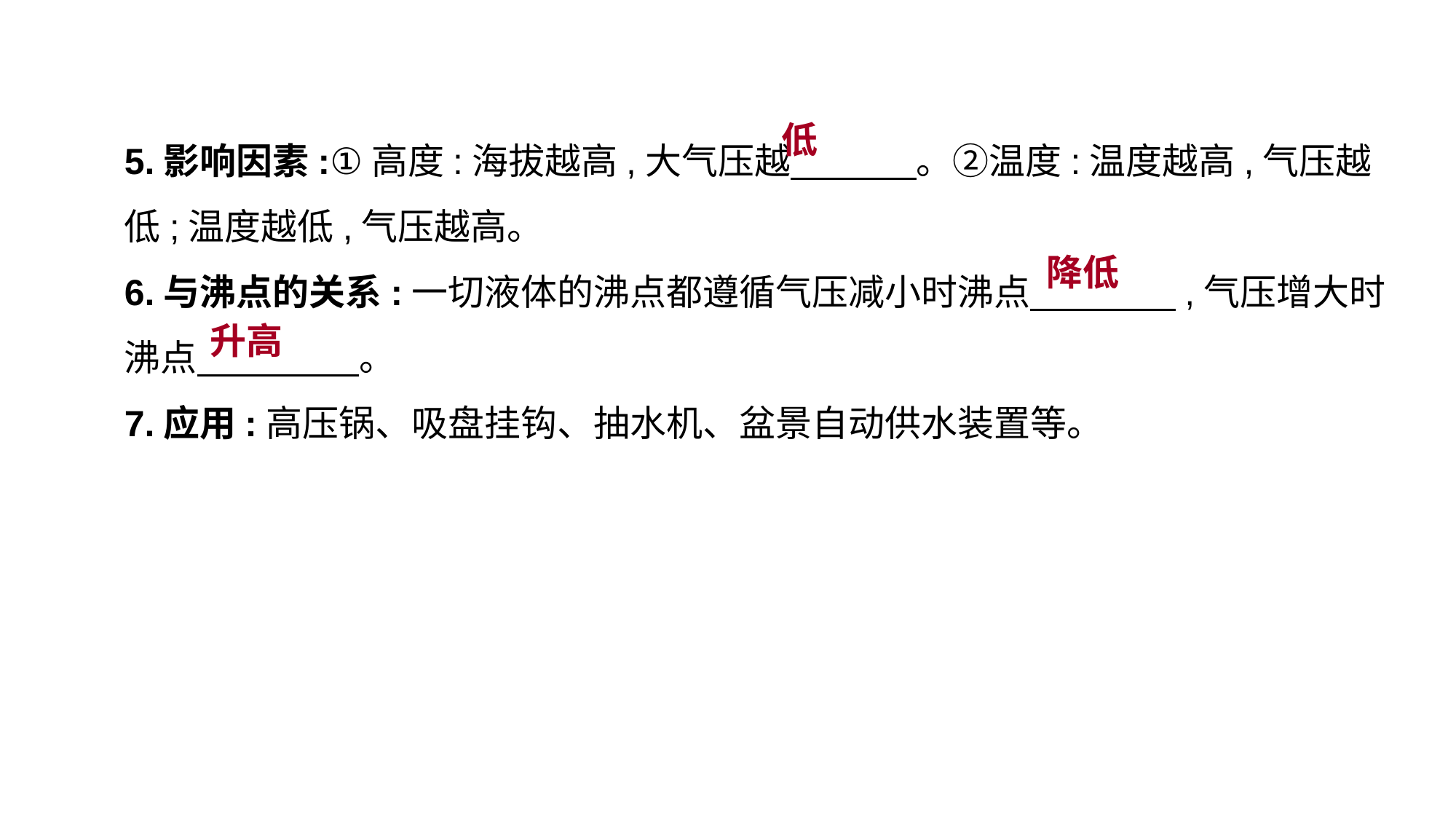

5.影响因素:①高度:海拔越高,大气压越　  　　。②温度:温度越高,气压越低;温度越低,气压越高。
6.与沸点的关系:一切液体的沸点都遵循气压减小时沸点　　　　,气压增大时沸点　  　　　。
7.应用:高压锅、吸盘挂钩、抽水机、盆景自动供水装置等。
低
降低
升高